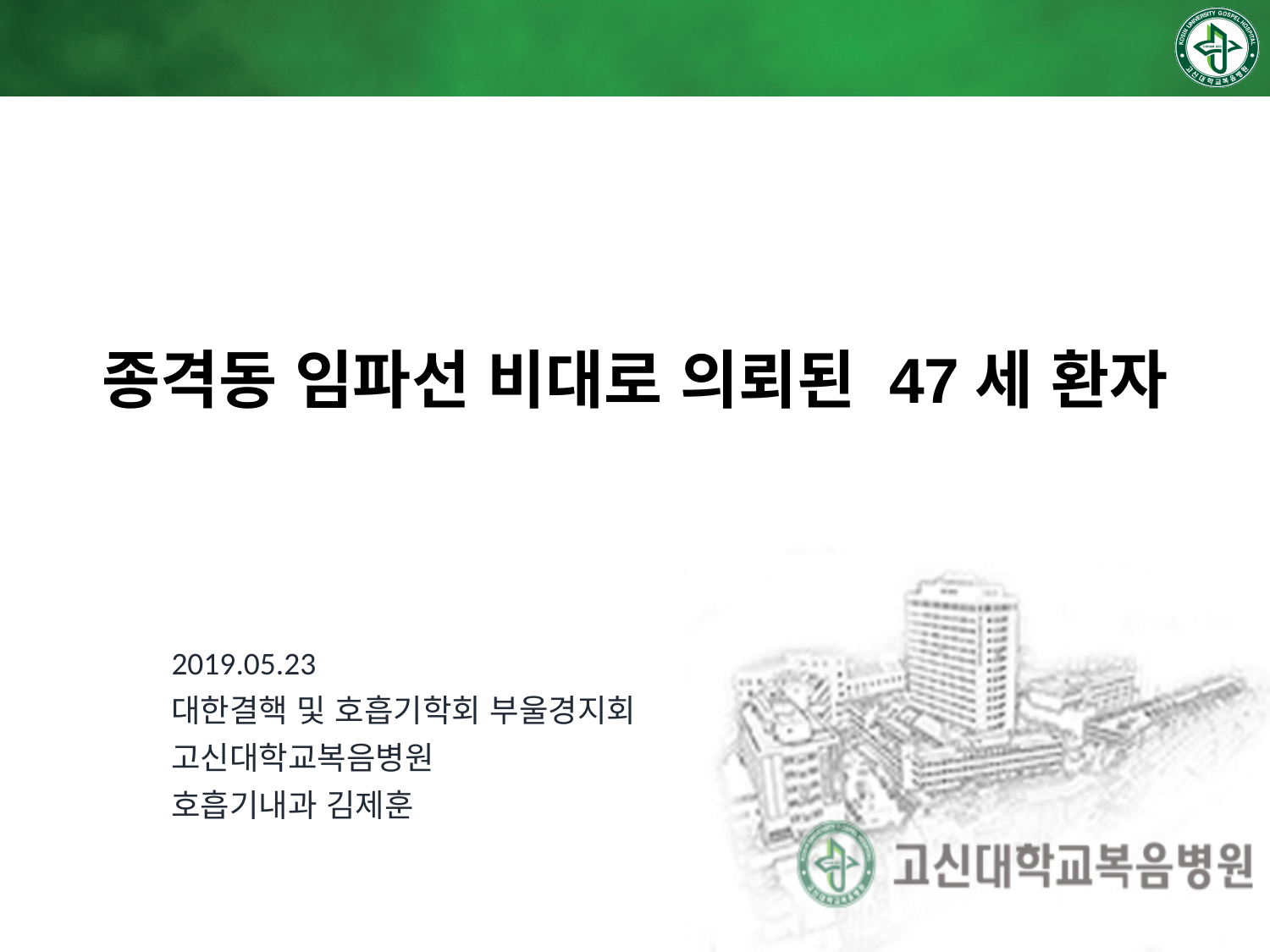

# 종격동 임파선 비대로 의뢰된 47세 환자
2019.05.23
대한결핵 및 호흡기학회 부울경지회
고신대학교복음병원
호흡기내과 김제훈